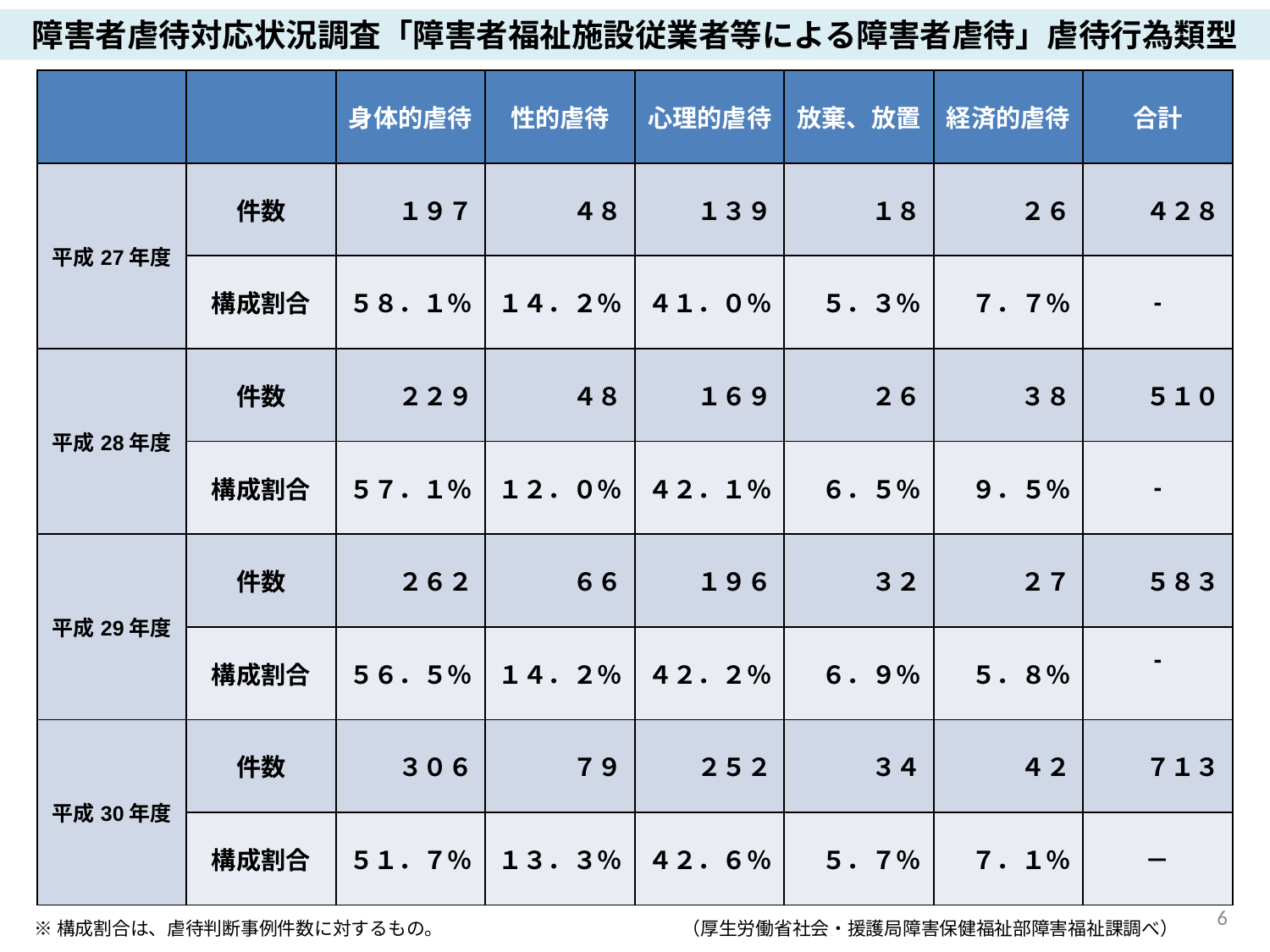

障害者虐待対応状況調査「障害者福祉施設従業者等による障害者虐待」虐待行為類型
|  |  | 身体的虐待 | 性的虐待 | 心理的虐待 | 放棄、放置 | 経済的虐待 | 合計 |
| --- | --- | --- | --- | --- | --- | --- | --- |
| 平成27年度 | 件数 | １９７ | ４８ | １３９ | １８ | ２６ | ４２８ |
|  | 構成割合 | ５８．１％ | １４．２％ | ４１．０％ | ５．３％ | ７．７％ | - |
| 平成28年度 | 件数 | ２２９ | ４８ | １６９ | ２６ | ３８ | ５１０ |
|  | 構成割合 | ５７．１％ | １２．０％ | ４２．１％ | ６．５％ | ９．５％ | - |
| 平成29年度 | 件数 | ２６２ | ６６ | １９６ | ３２ | ２７ | ５８３ |
|  | 構成割合 | ５６．５％ | １４．２％ | ４２．２％ | ６．９％ | ５．８％ | - |
| 平成30年度 | 件数 | ３０６ | ７９ | ２５２ | ３４ | ４２ | ７１３ |
|  | 構成割合 | ５１．７％ | １３．３％ | ４２．６％ | ５．７％ | ７．１％ | － |
6
※構成割合は、虐待判断事例件数に対するもの。　　　　　　　　　　　　　（厚生労働省社会・援護局障害保健福祉部障害福祉課調べ）